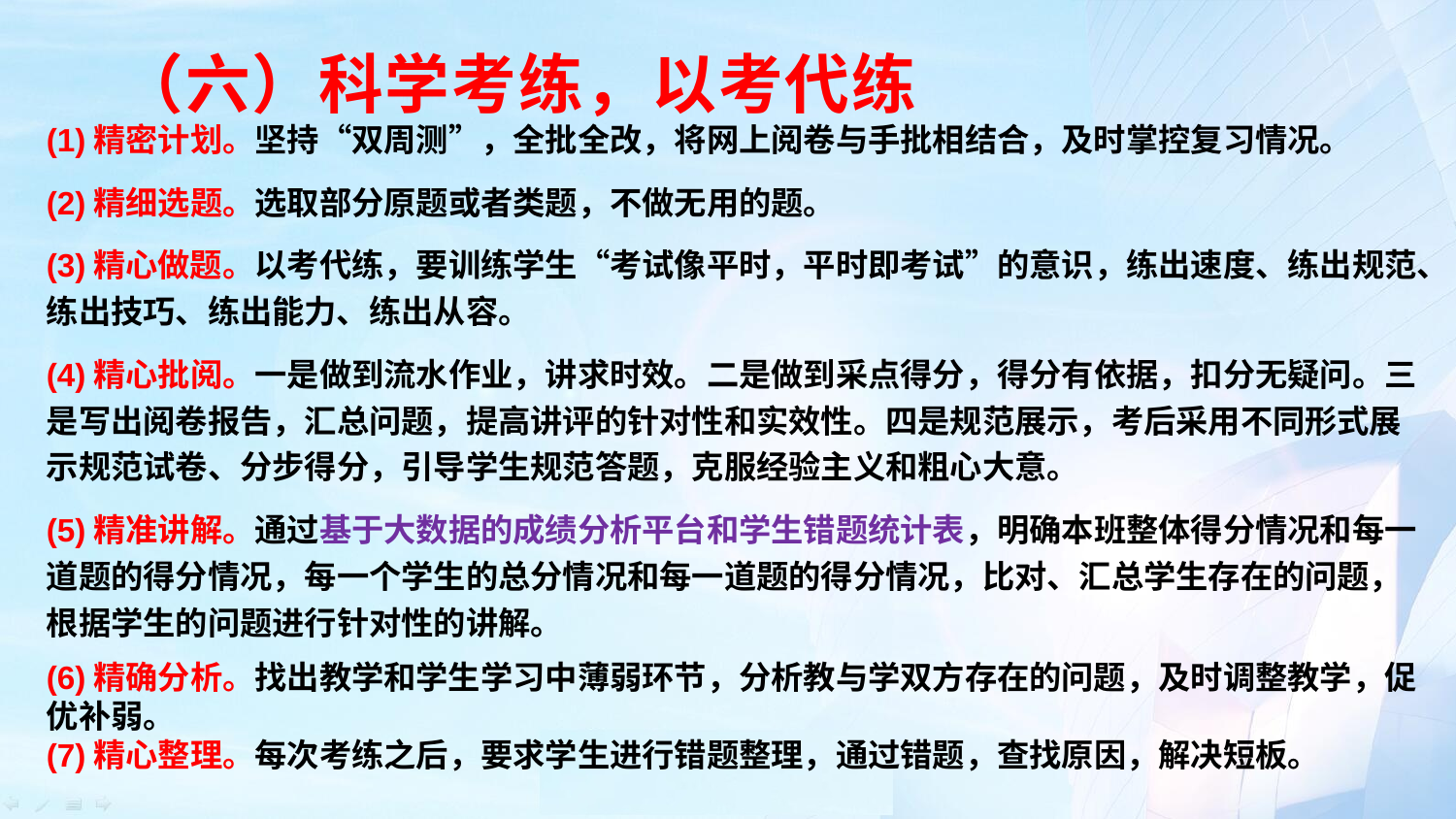

（六）科学考练，以考代练
(1)精密计划。坚持“双周测”，全批全改，将网上阅卷与手批相结合，及时掌控复习情况。
(2)精细选题。选取部分原题或者类题，不做无用的题。
(3)精心做题。以考代练，要训练学生“考试像平时，平时即考试”的意识，练出速度、练出规范、练出技巧、练出能力、练出从容。
(4)精心批阅。一是做到流水作业，讲求时效。二是做到采点得分，得分有依据，扣分无疑问。三是写出阅卷报告，汇总问题，提高讲评的针对性和实效性。四是规范展示，考后采用不同形式展示规范试卷、分步得分，引导学生规范答题，克服经验主义和粗心大意。
(5)精准讲解。通过基于大数据的成绩分析平台和学生错题统计表，明确本班整体得分情况和每一道题的得分情况，每一个学生的总分情况和每一道题的得分情况，比对、汇总学生存在的问题，根据学生的问题进行针对性的讲解。
(6)精确分析。找出教学和学生学习中薄弱环节，分析教与学双方存在的问题，及时调整教学，促优补弱。
(7)精心整理。每次考练之后，要求学生进行错题整理，通过错题，查找原因，解决短板。